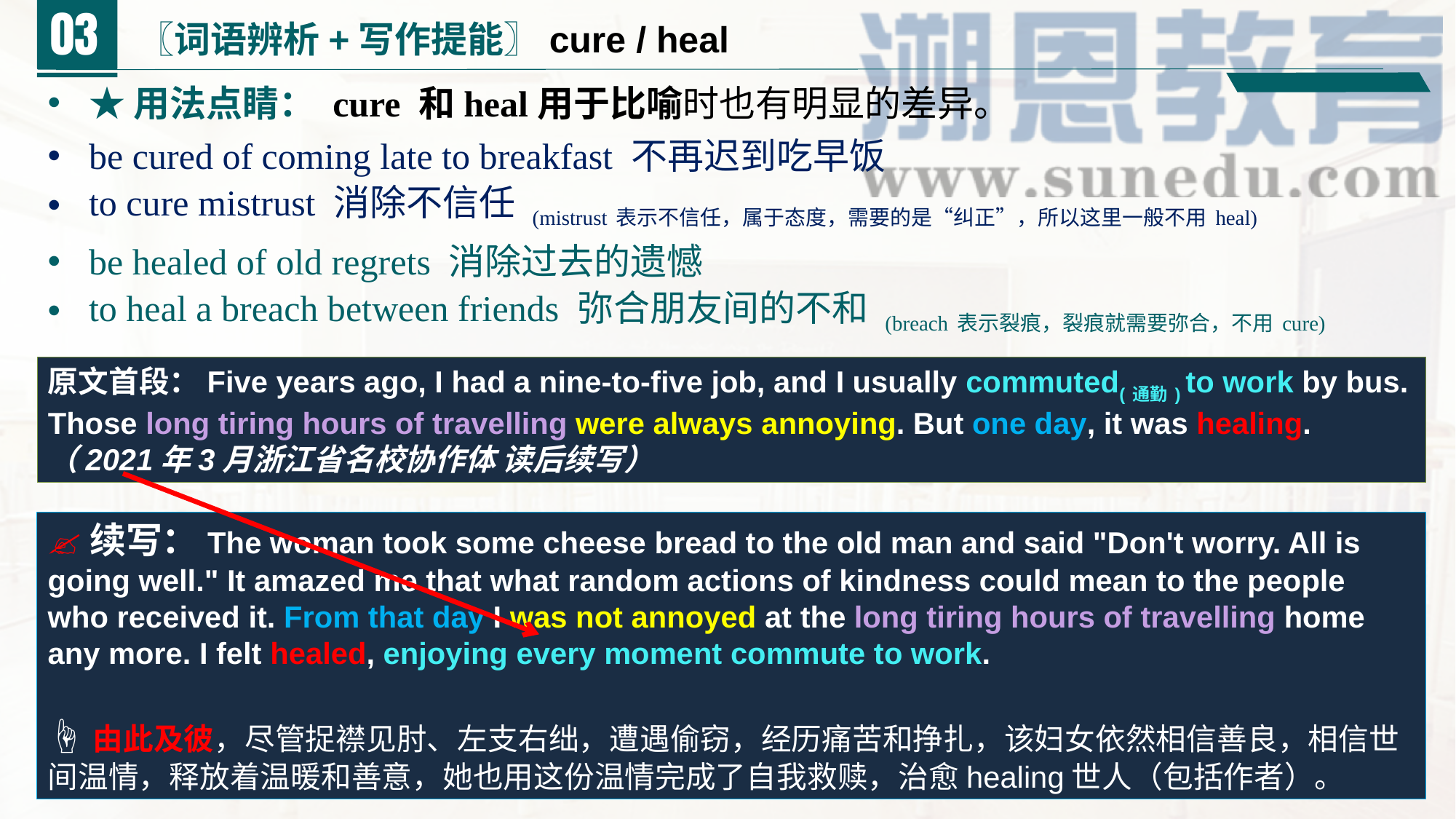

03

〖词语辨析+写作提能〗cure / heal
★用法点睛： cure 和heal用于比喻时也有明显的差异。
be cured of coming late to breakfast 不再迟到吃早饭
to cure mistrust 消除不信任 (mistrust表示不信任，属于态度，需要的是“纠正”，所以这里一般不用heal)
be healed of old regrets 消除过去的遗憾
to heal a breach between friends 弥合朋友间的不和 (breach表示裂痕，裂痕就需要弥合，不用cure)
原文首段：Five years ago, I had a nine-to-five job, and I usually commuted(通勤) to work by bus. Those long tiring hours of travelling were always annoying. But one day, it was healing.（2021年3月浙江省名校协作体 读后续写）
✍续写：The woman took some cheese bread to the old man and said "Don't worry. All is going well." It amazed me that what random actions of kindness could mean to the people who received it. From that day I was not annoyed at the long tiring hours of travelling home any more. I felt healed, enjoying every moment commute to work.

☝由此及彼，尽管捉襟见肘、左支右绌，遭遇偷窃，经历痛苦和挣扎，该妇女依然相信善良，相信世间温情，释放着温暖和善意，她也用这份温情完成了自我救赎，治愈healing世人（包括作者）。